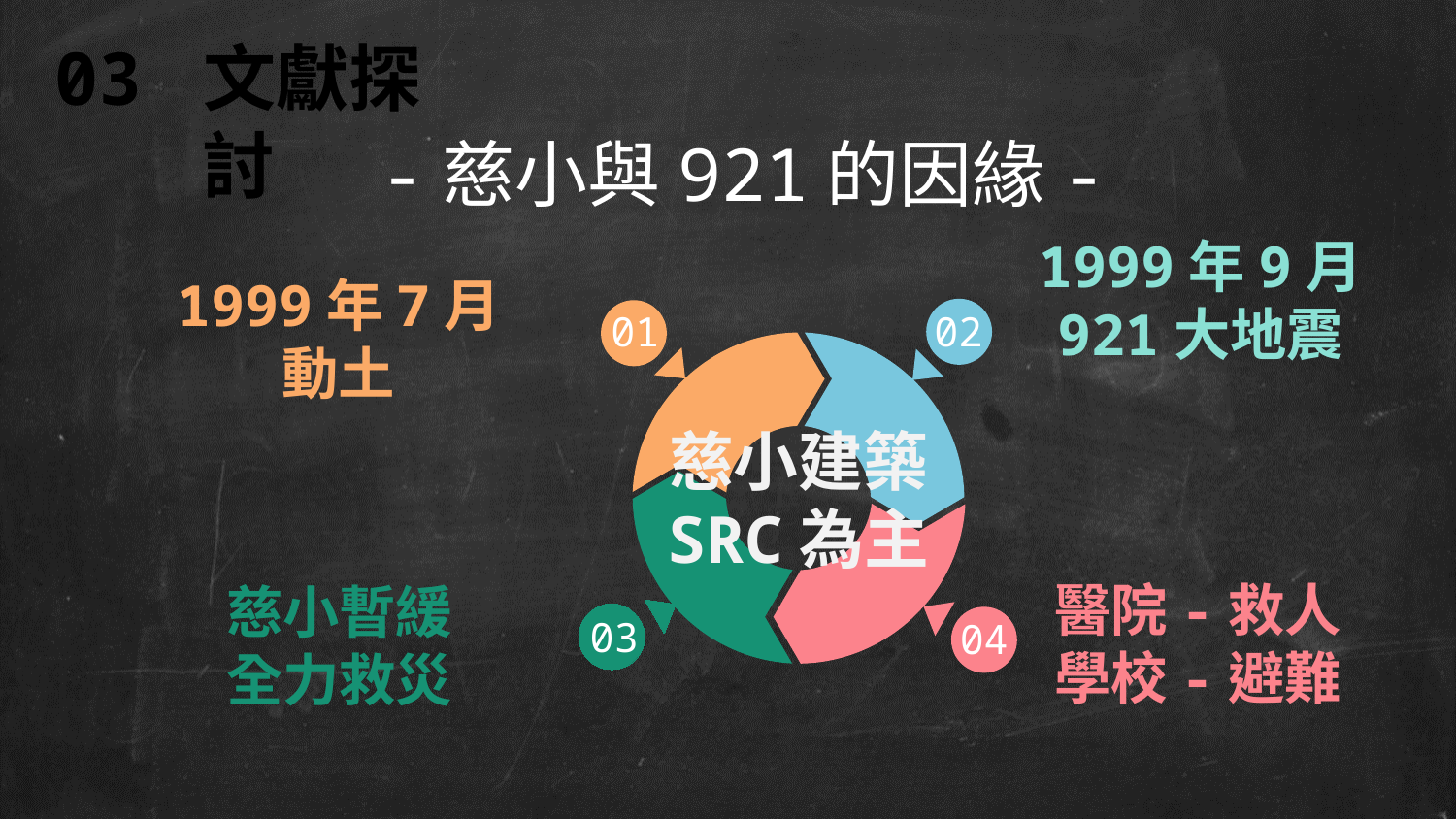

03 文獻探討
-慈小與921的因緣-
1999年9月
921大地震
1999年7月
動土

01
02

03
04
慈小建築
SRC為主
醫院-救人
學校-避難
慈小暫緩
全力救災